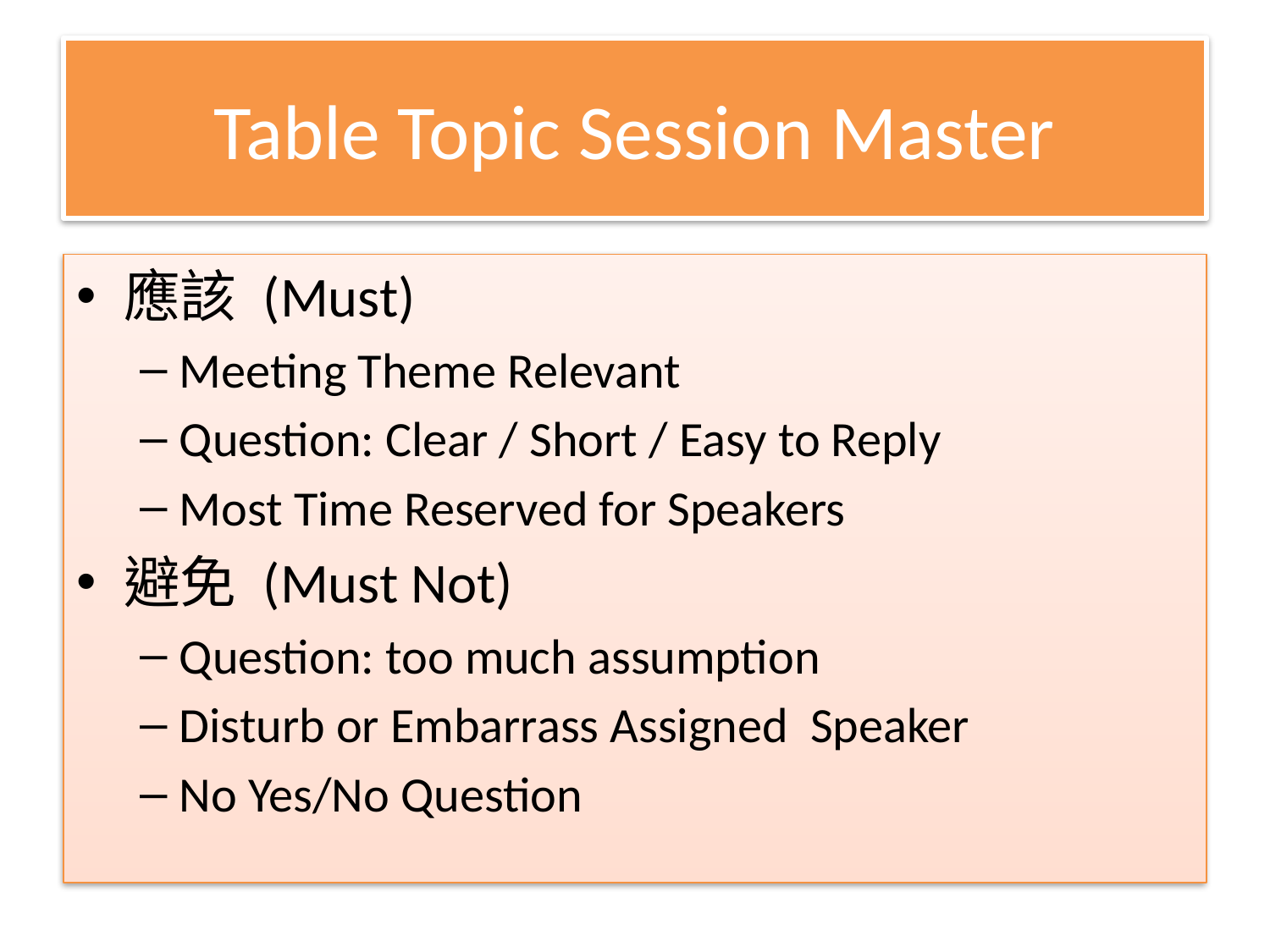

# Table Topic Session Master
應該 (Must)
Meeting Theme Relevant
Question: Clear / Short / Easy to Reply
Most Time Reserved for Speakers
避免 (Must Not)
Question: too much assumption
Disturb or Embarrass Assigned  Speaker
No Yes/No Question